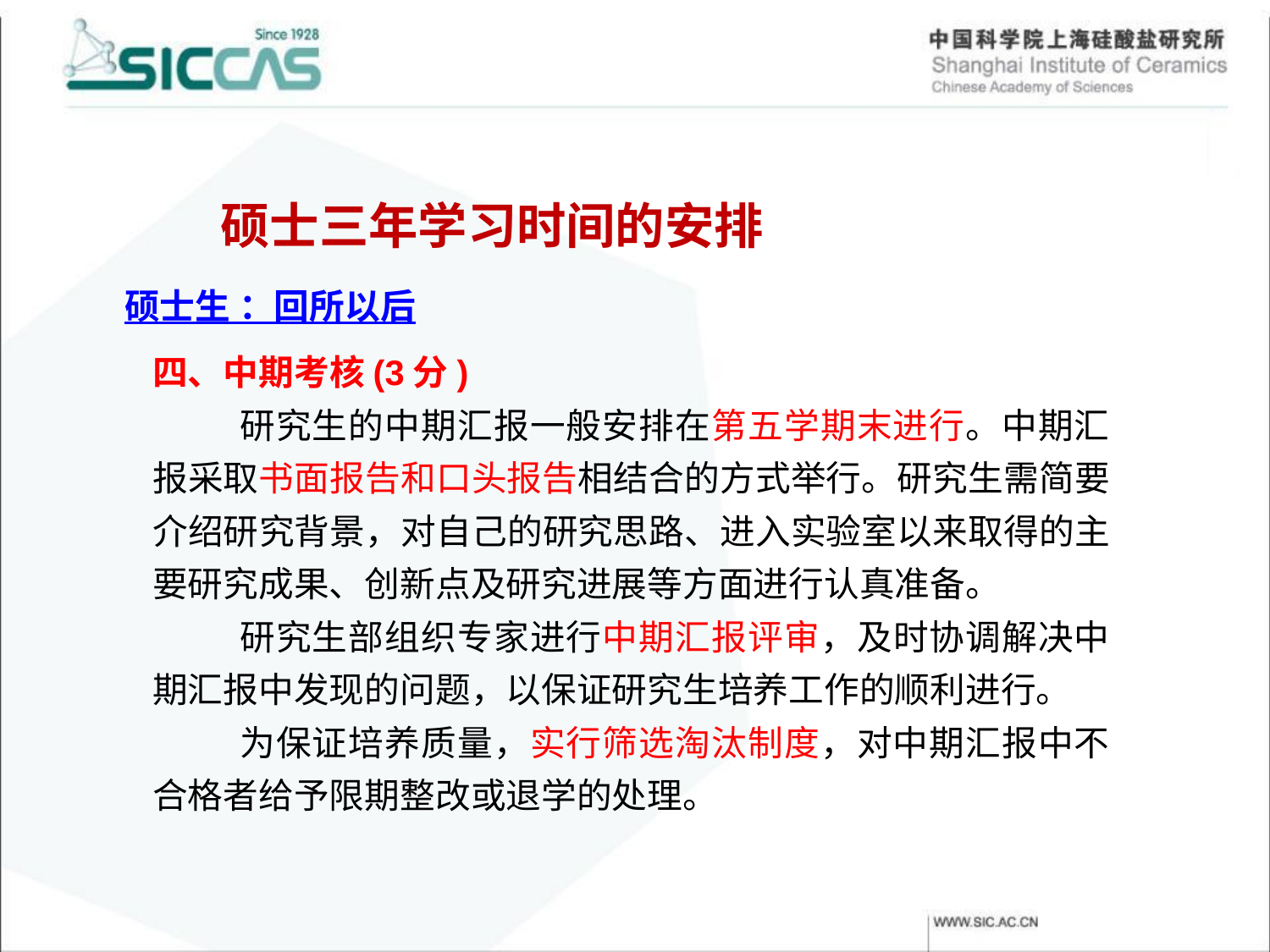

硕士三年学习时间的安排
硕士生 ：回所以后
四、中期考核(3分)
研究生的中期汇报一般安排在第五学期末进行。中期汇报采取书面报告和口头报告相结合的方式举行。研究生需简要介绍研究背景，对自己的研究思路、进入实验室以来取得的主要研究成果、创新点及研究进展等方面进行认真准备。
研究生部组织专家进行中期汇报评审，及时协调解决中期汇报中发现的问题，以保证研究生培养工作的顺利进行。
为保证培养质量，实行筛选淘汰制度，对中期汇报中不合格者给予限期整改或退学的处理。